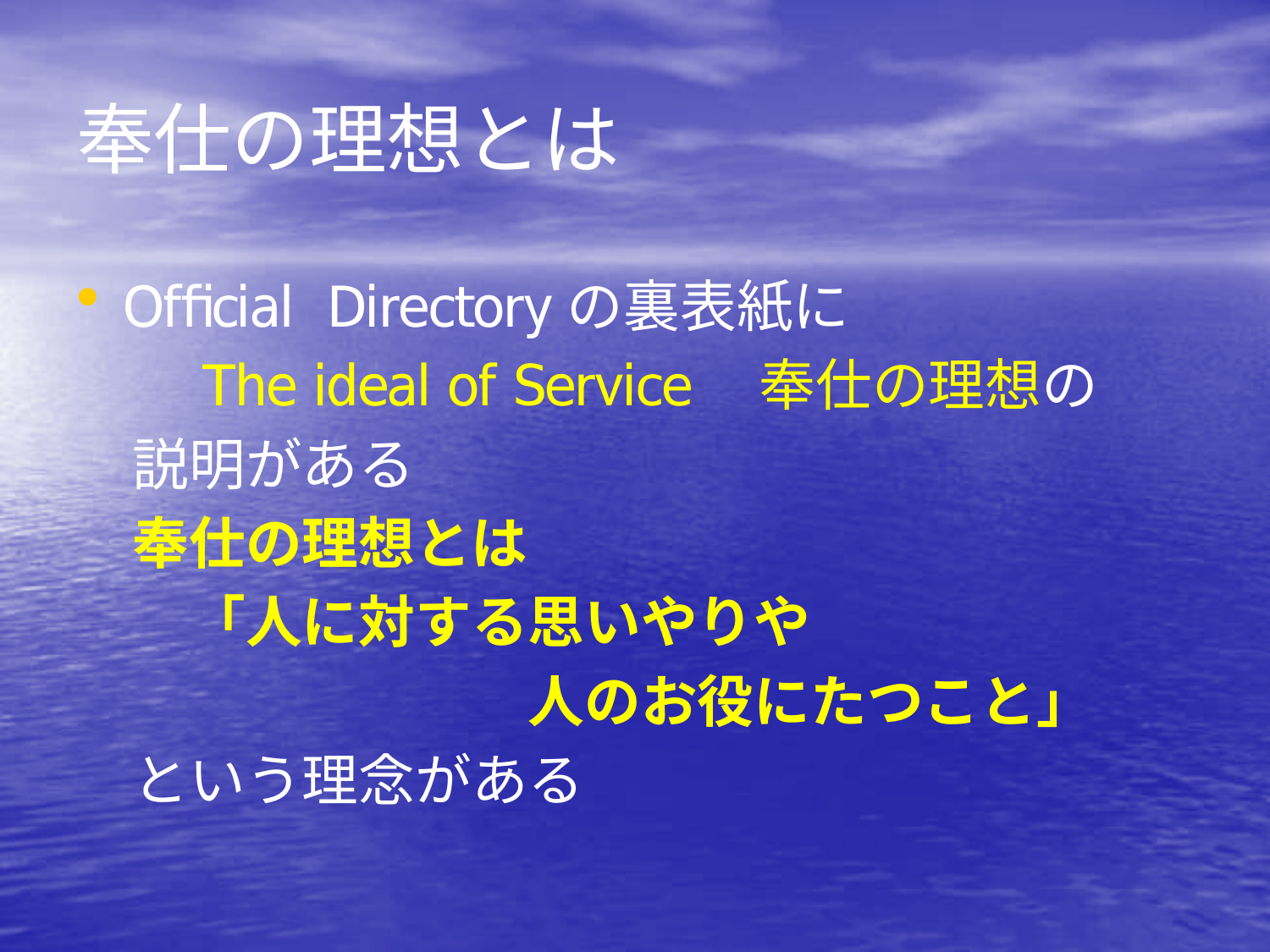

# 奉仕の理想とは
Official  Directoryの裏表紙に
　　The ideal of Service   奉仕の理想の
　説明がある
　奉仕の理想とは
　　「人に対する思いやりや
　　　　　　　　人のお役にたつこと」
　という理念がある